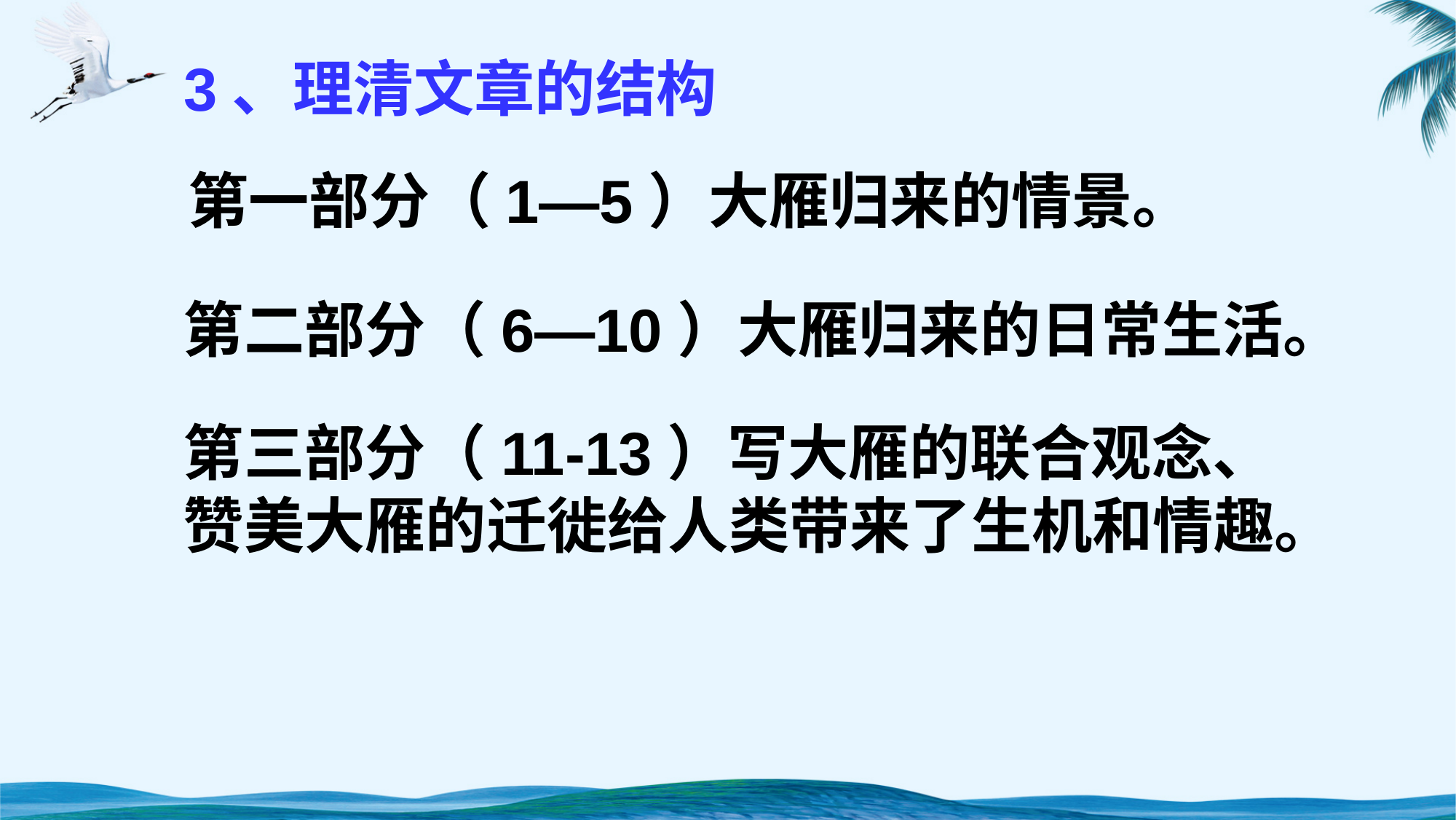

3、理清文章的结构
第一部分（1—5）大雁归来的情景。

第二部分（6—10）大雁归来的日常生活。

第三部分（11-13）写大雁的联合观念、赞美大雁的迁徙给人类带来了生机和情趣。